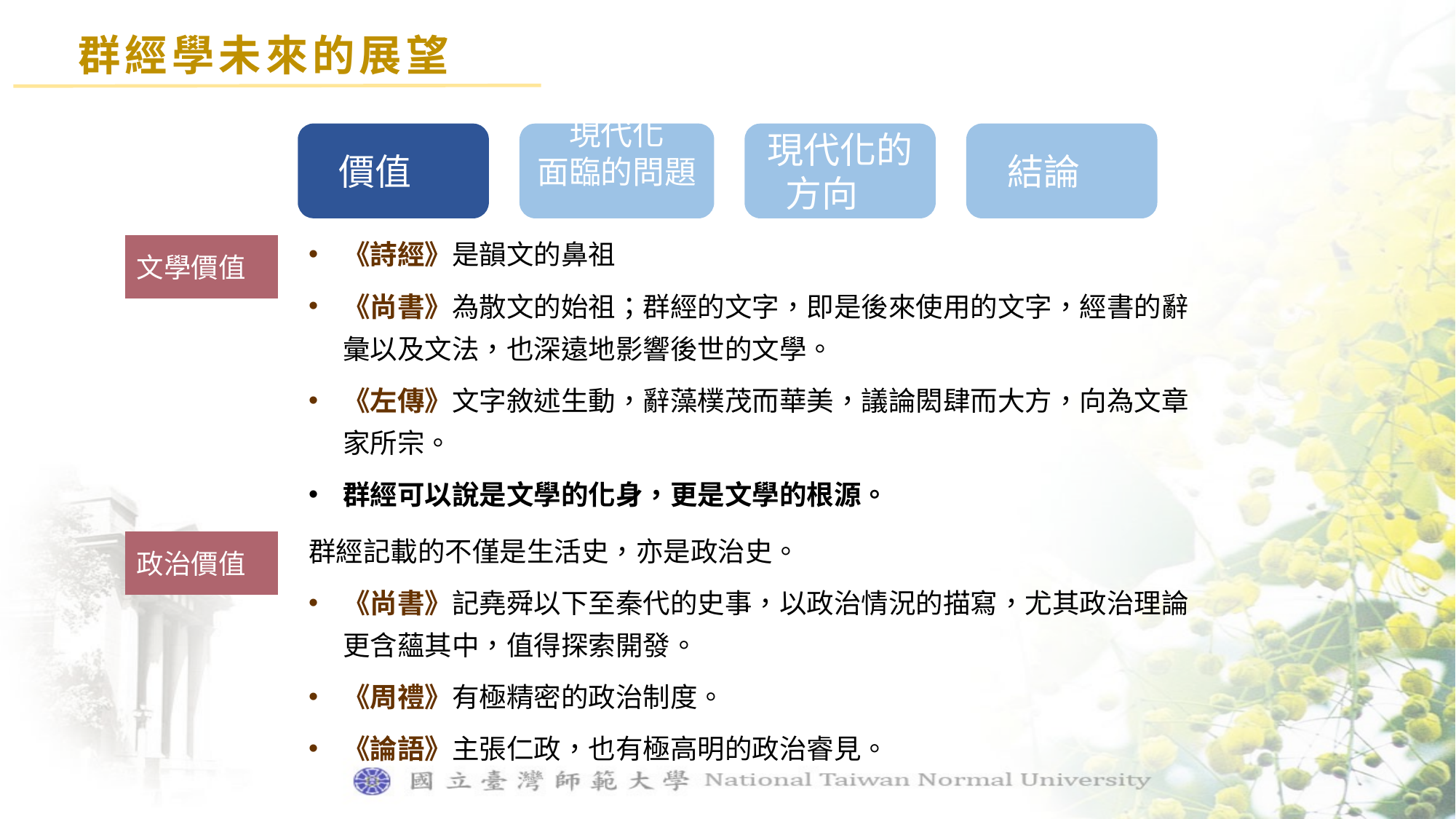

群經學未來的展望
價值
現代化
面臨的問題
現代化的方向
結論
《詩經》是韻文的鼻祖
《尚書》為散文的始祖；群經的文字，即是後來使用的文字，經書的辭彙以及文法，也深遠地影響後世的文學。
《左傳》文字敘述生動，辭藻樸茂而華美，議論閎肆而大方，向為文章家所宗。
群經可以說是文學的化身，更是文學的根源。
文學價值
群經記載的不僅是生活史，亦是政治史。
《尚書》記堯舜以下至秦代的史事，以政治情況的描寫，尤其政治理論更含蘊其中，值得探索開發。
《周禮》有極精密的政治制度。
《論語》主張仁政，也有極高明的政治睿見。
政治價值